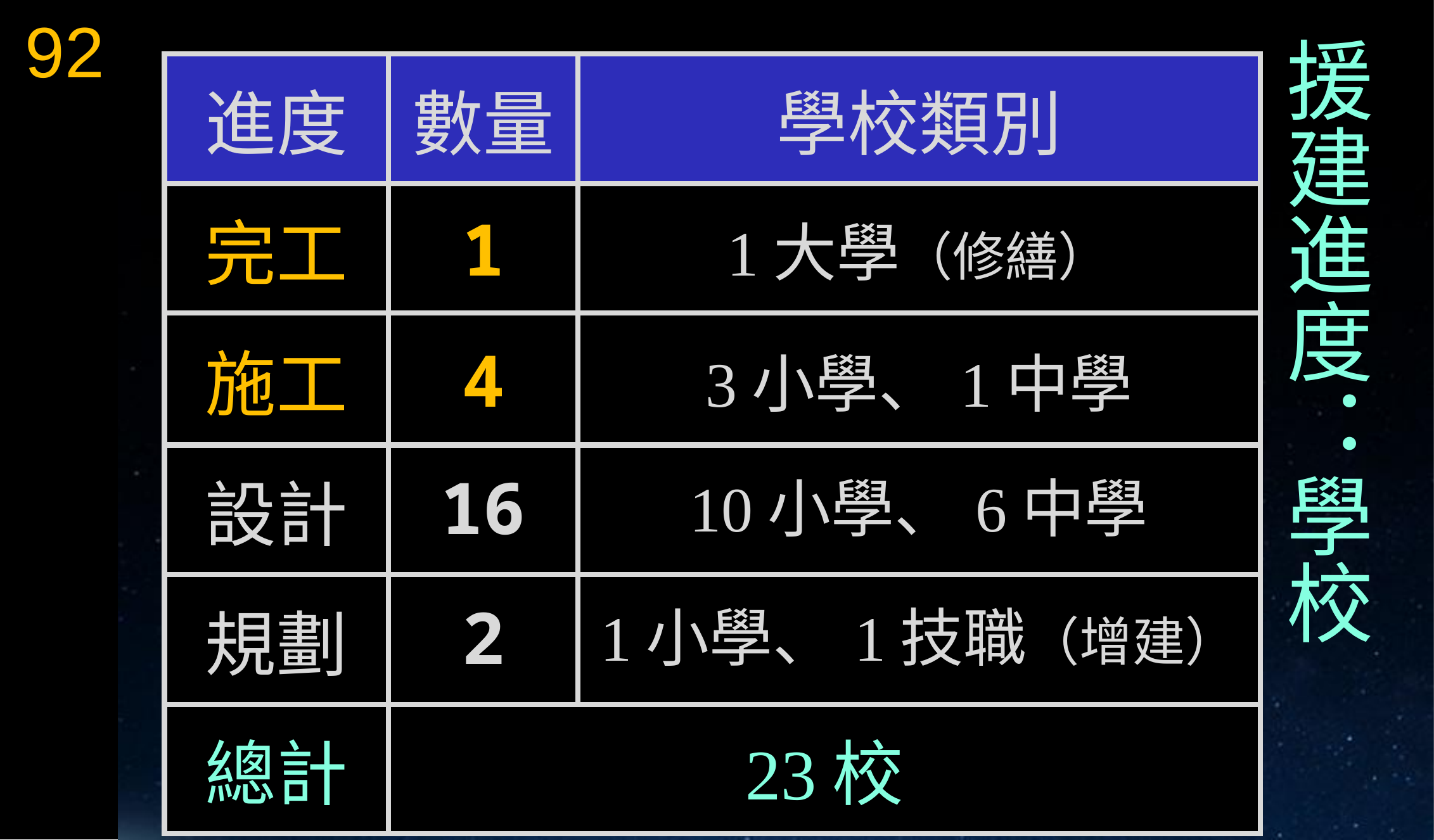

92
# 援建進度：學校
| 進度 | 數量 | 學校類別 |
| --- | --- | --- |
| 完工 | 1 | 1大學（修繕） |
| 施工 | 4 | 3小學、1中學 |
| 設計 | 16 | 10小學、6中學 |
| 規劃 | 2 | 1小學、1技職（增建） |
| 總計 | 23校 | 23校 |